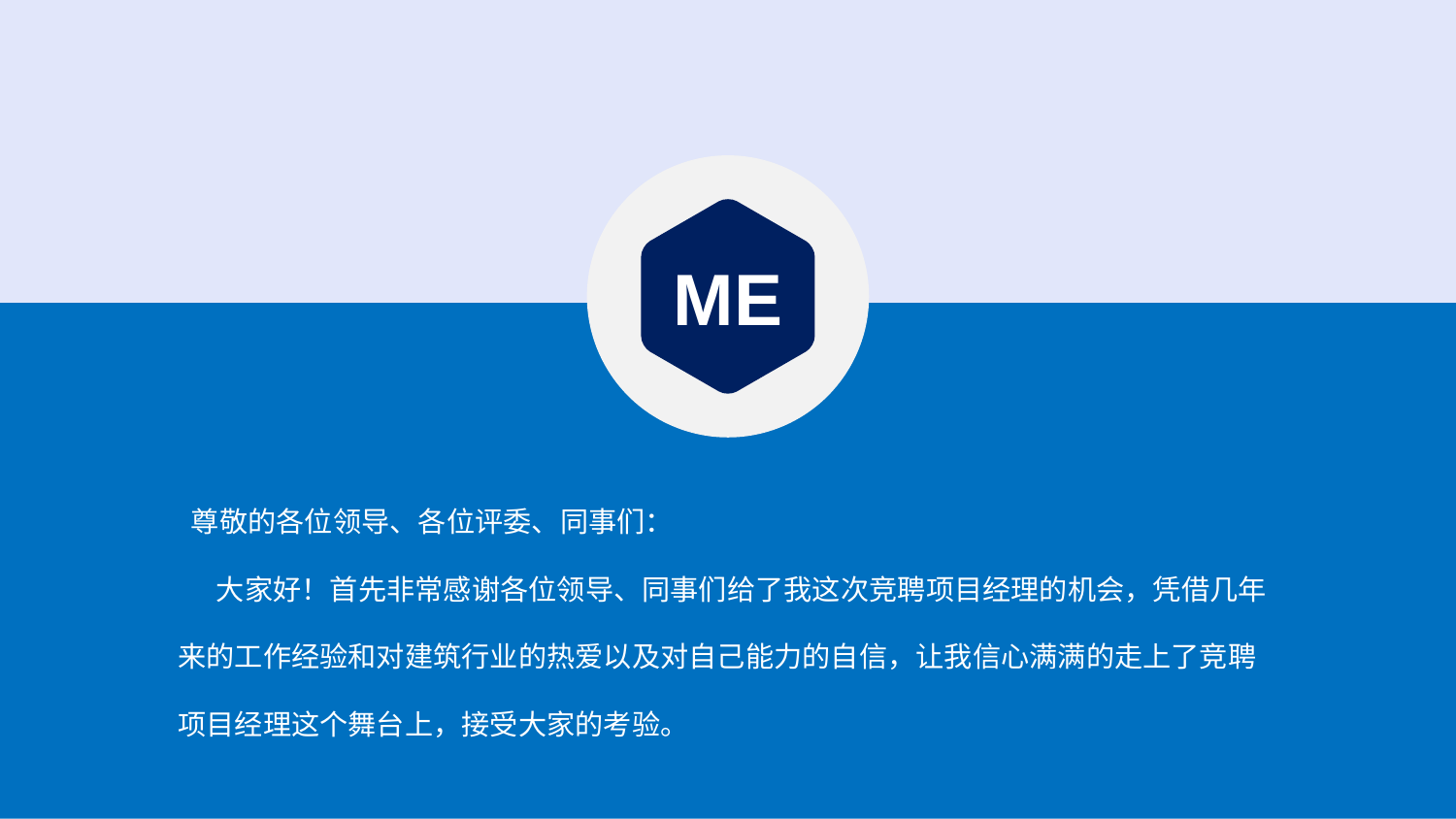

ME

 尊敬的各位领导、各位评委、同事们：
     大家好！首先非常感谢各位领导、同事们给了我这次竞聘项目经理的机会，凭借几年来的工作经验和对建筑行业的热爱以及对自己能力的自信，让我信心满满的走上了竞聘项目经理这个舞台上，接受大家的考验。